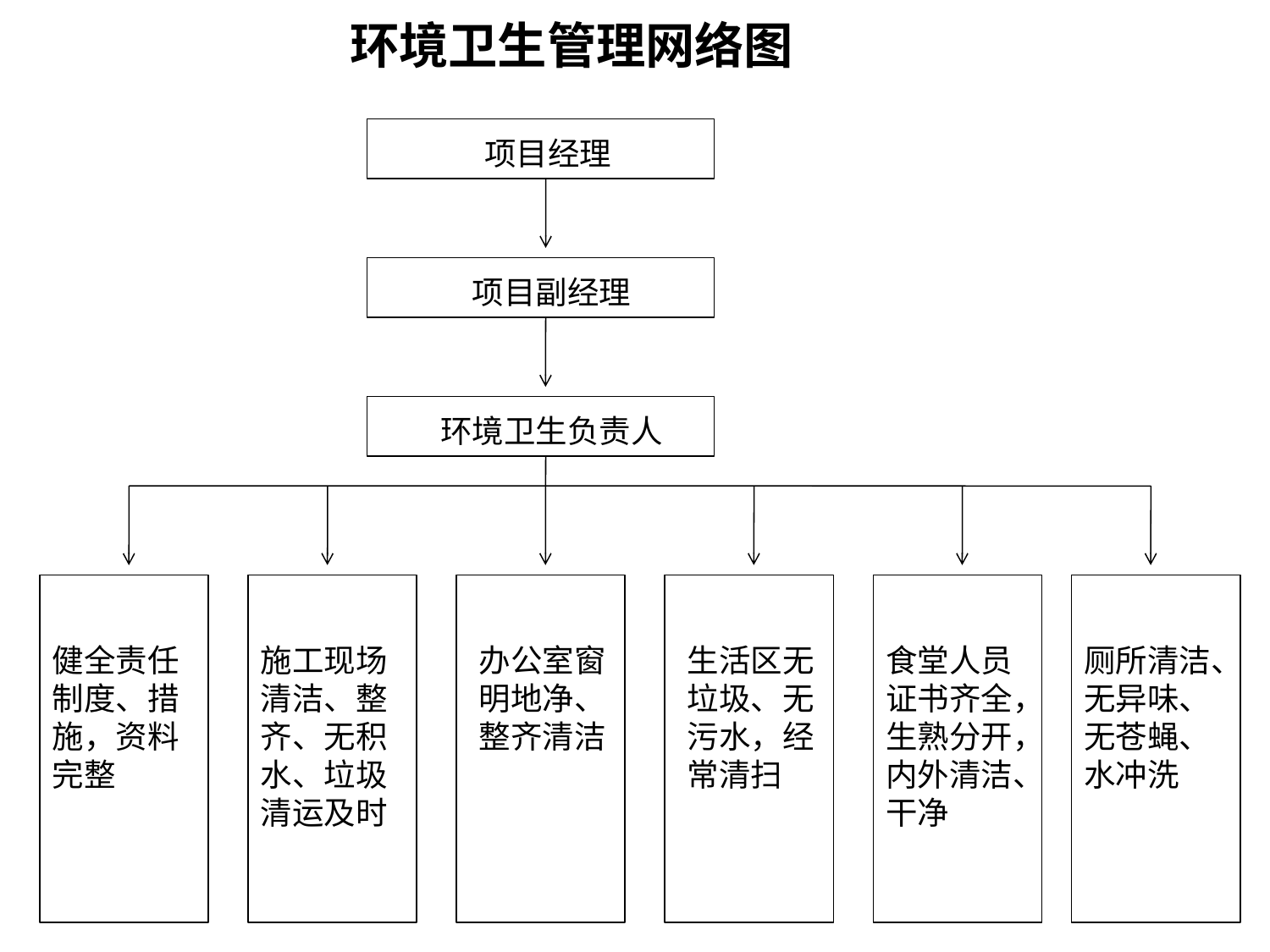

环境卫生管理网络图

项目经理

项目副经理

环境卫生负责人

健全责任制度、措施，资料完整
施工现场清洁、整齐、无积水、垃圾清运及时
办公室窗明地净、整齐清洁
生活区无垃圾、无污水，经常清扫
食堂人员证书齐全，生熟分开，内外清洁、干净
厕所清洁、无异味、无苍蝇、水冲洗